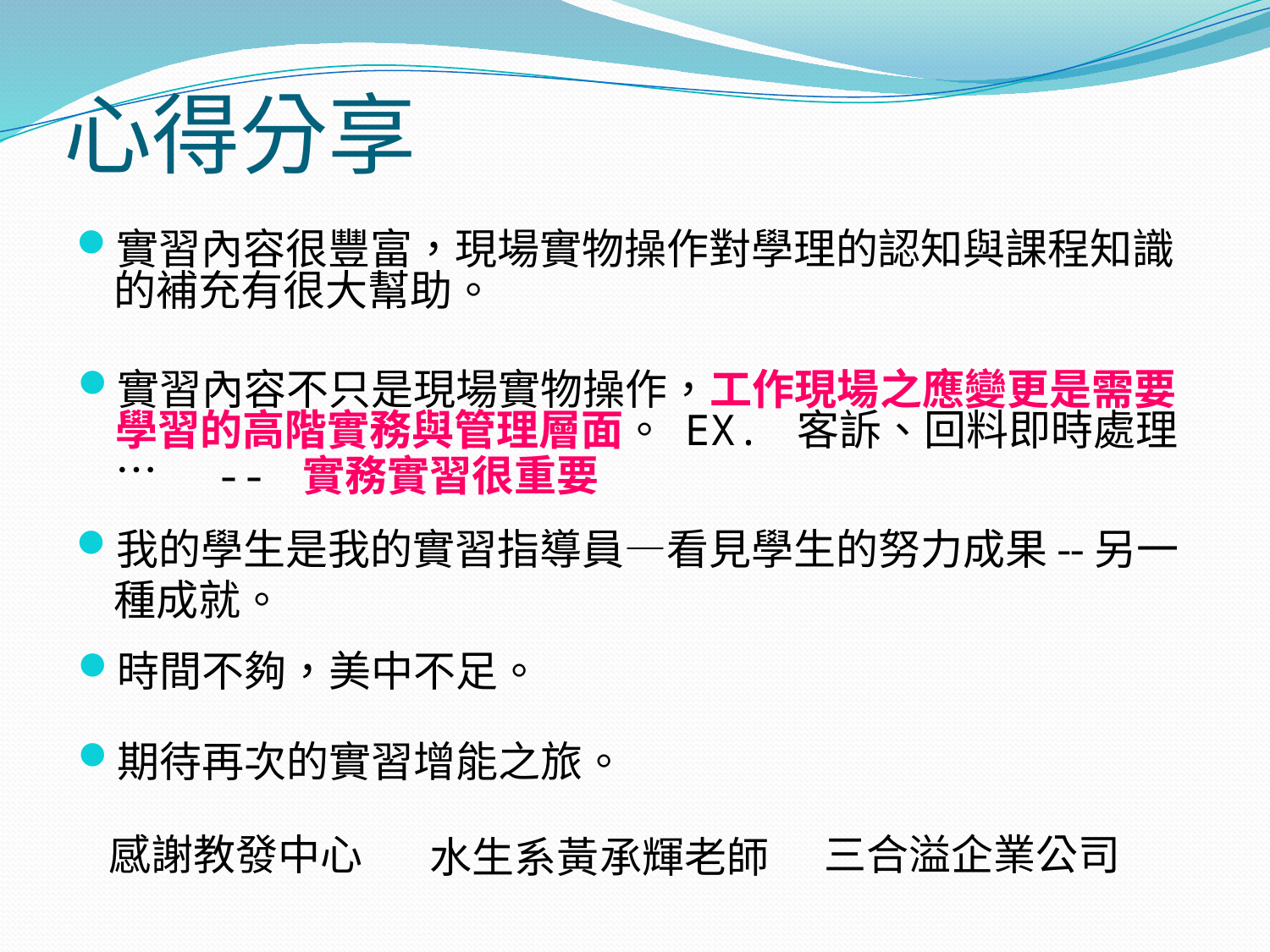

# 心得分享
實習內容很豐富，現場實物操作對學理的認知與課程知識的補充有很大幫助。
實習內容不只是現場實物操作，工作現場之應變更是需要學習的高階實務與管理層面。 EX. 客訴、回料即時處理…
-- 實務實習很重要
我的學生是我的實習指導員—看見學生的努力成果--另一種成就。
時間不夠，美中不足。
期待再次的實習增能之旅。
感謝教發中心
三合溢企業公司
水生系黃承輝老師